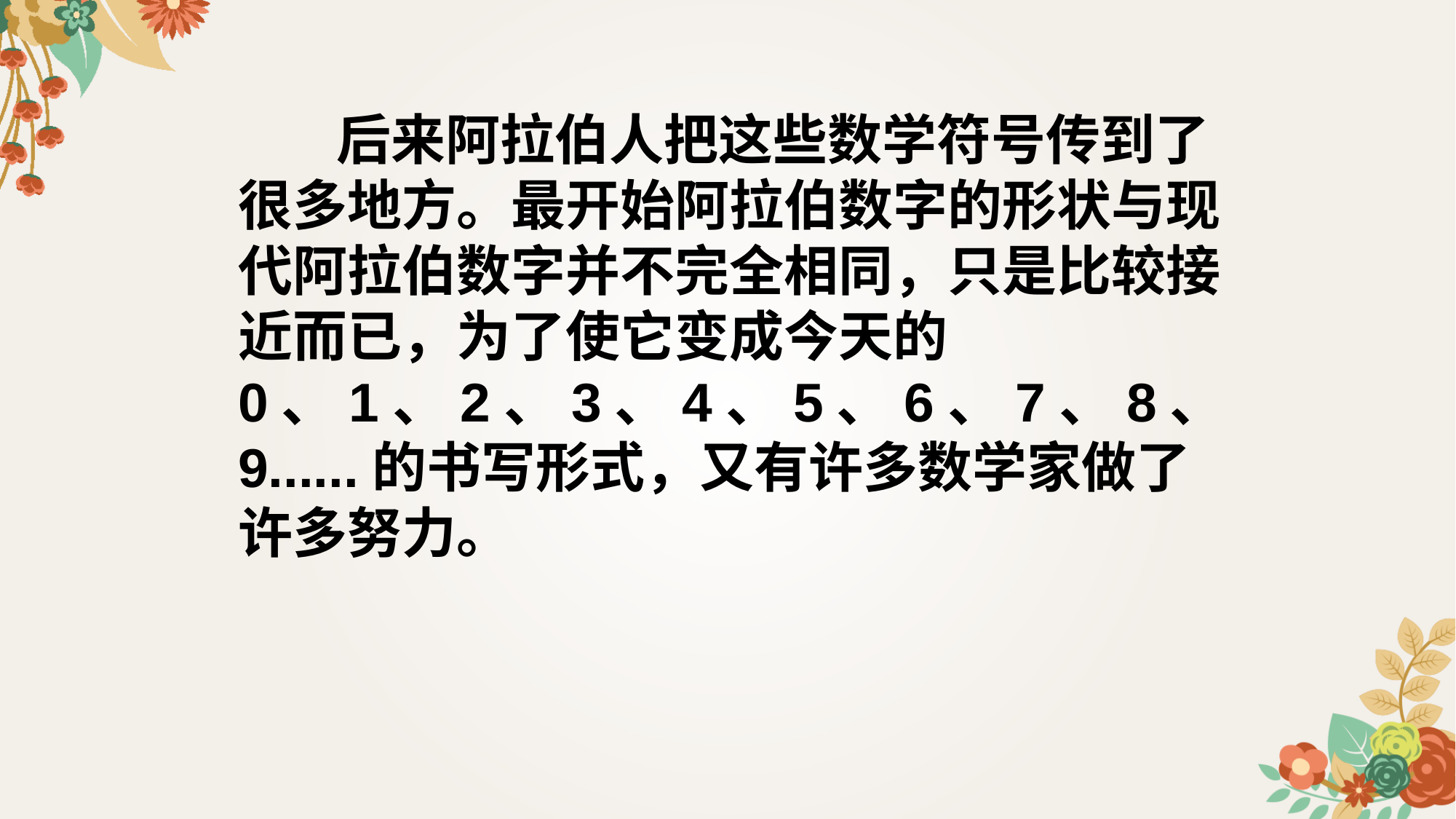

后来阿拉伯人把这些数学符号传到了很多地方。最开始阿拉伯数字的形状与现代阿拉伯数字并不完全相同，只是比较接近而已，为了使它变成今天的0、1、2、3、4、5、6、7、8、9......的书写形式，又有许多数学家做了许多努力。